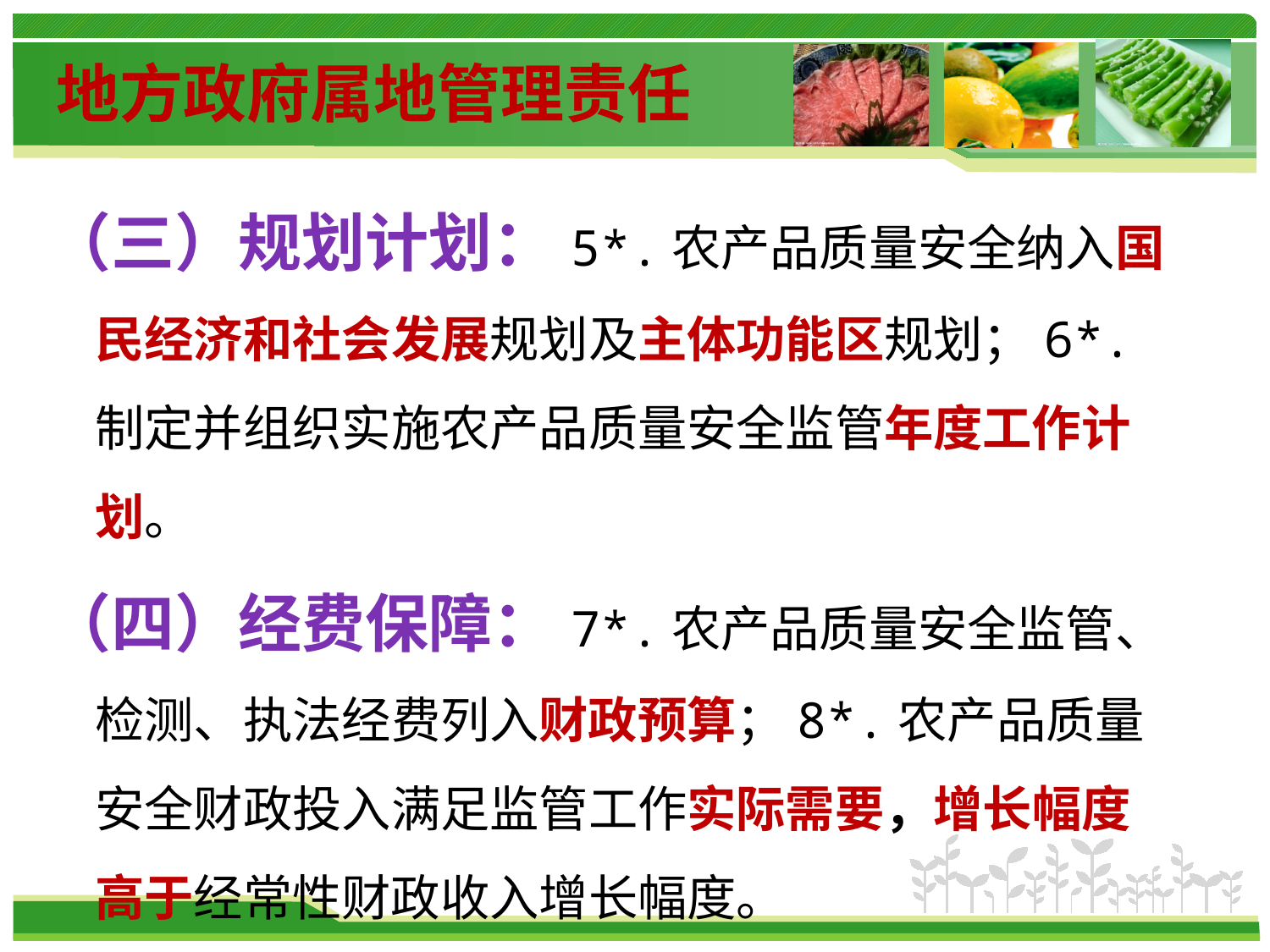

# 地方政府属地管理责任
（三）规划计划：5*.农产品质量安全纳入国民经济和社会发展规划及主体功能区规划；6*.制定并组织实施农产品质量安全监管年度工作计划。
（四）经费保障：7*.农产品质量安全监管、检测、执法经费列入财政预算；8*.农产品质量安全财政投入满足监管工作实际需要，增长幅度高于经常性财政收入增长幅度。